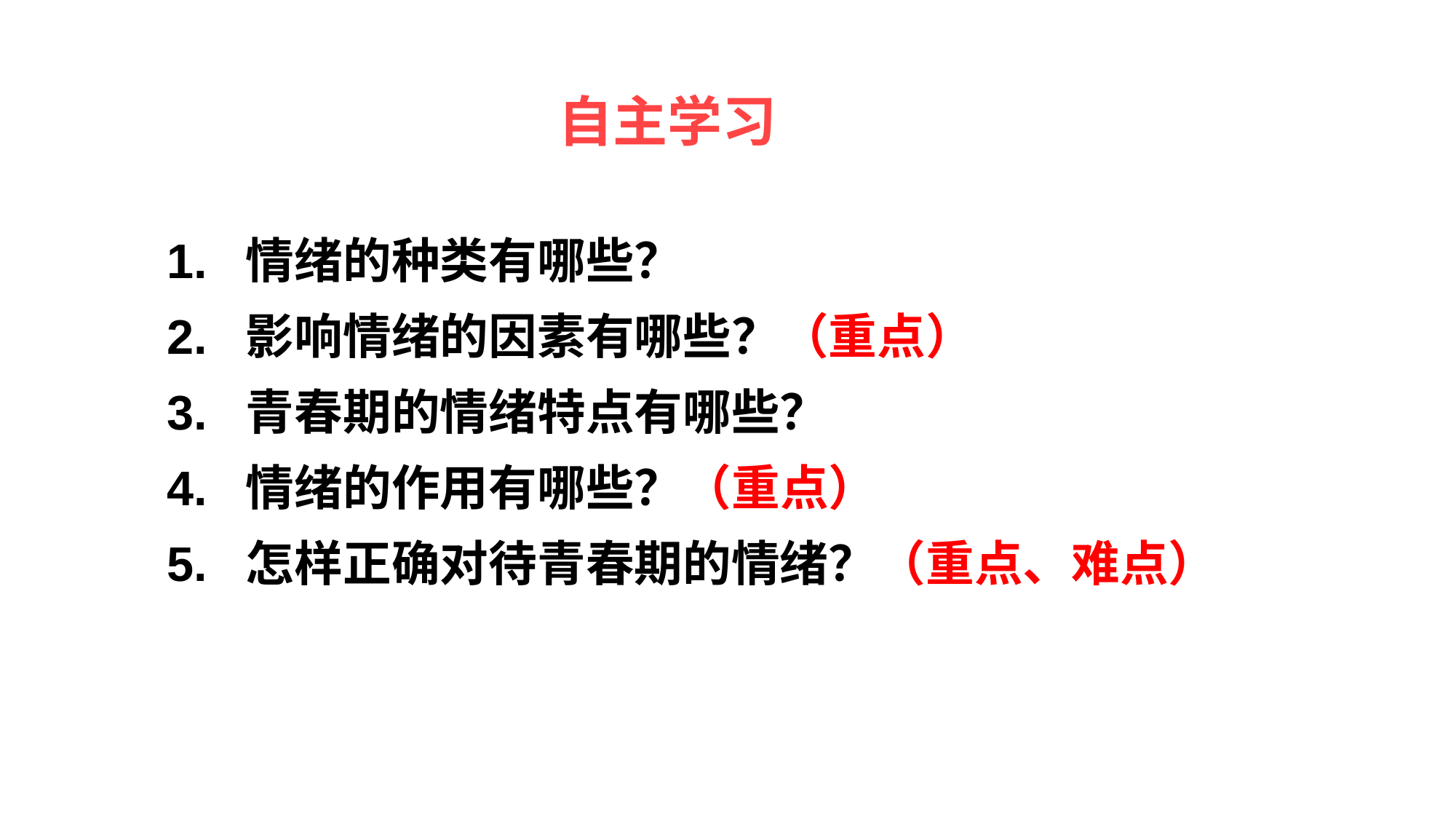

自主学习
1.  情绪的种类有哪些？
2.  影响情绪的因素有哪些？（重点）
3.  青春期的情绪特点有哪些？
4.  情绪的作用有哪些？（重点）
5.  怎样正确对待青春期的情绪？（重点、难点）